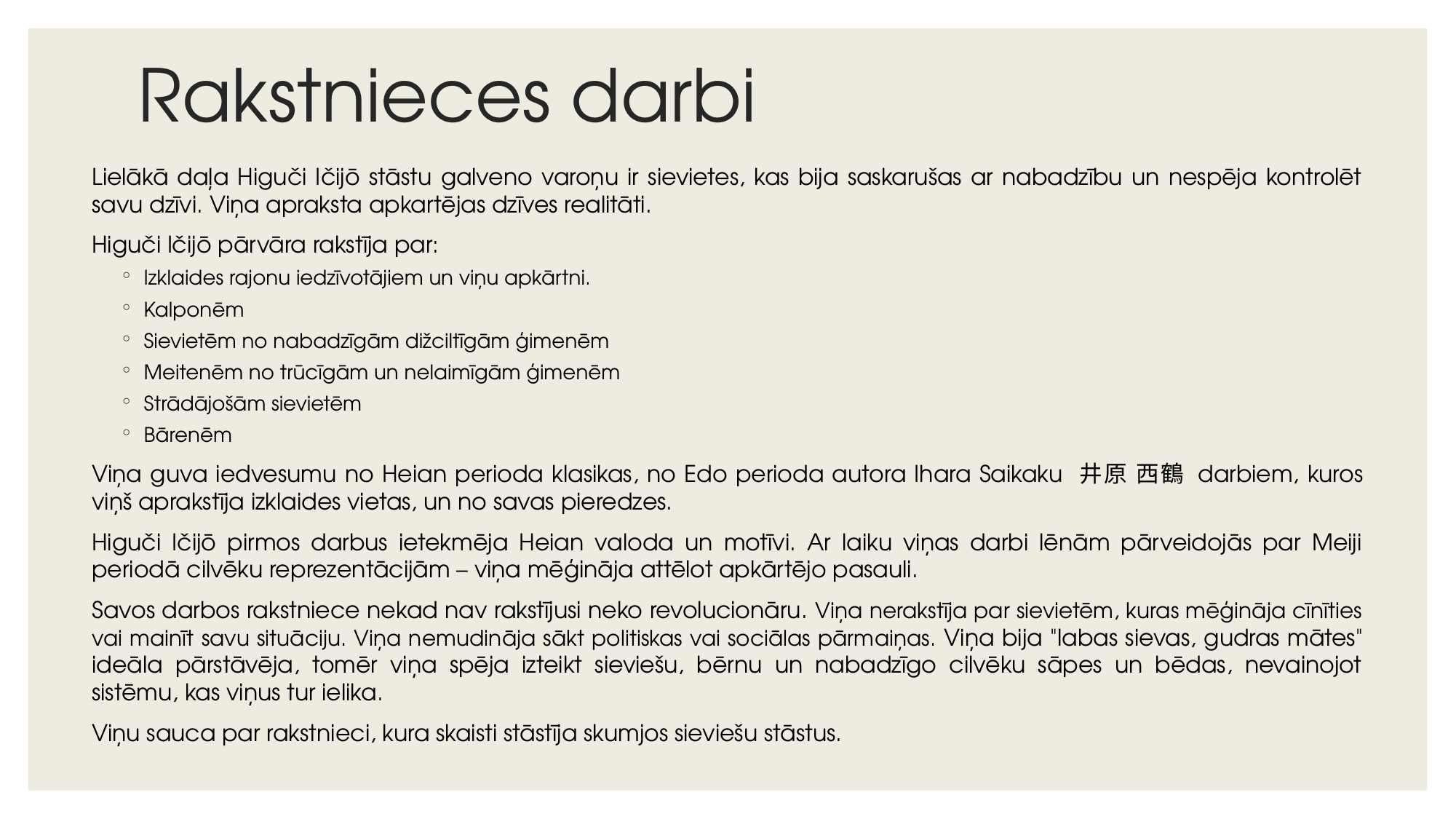

# Rakstnieces darbi
Lielākā daļa Higuči Ičijō stāstu galveno varoņu ir sievietes, kas bija saskarušas ar nabadzību un nespēja kontrolēt savu dzīvi. Viņa apraksta apkartējas dzīves realitāti.
Higuči Ičijō pārvāra rakstīja par:
Izklaides rajonu iedzīvotājiem un viņu apkārtni.
Kalponēm
Sievietēm no nabadzīgām dižciltīgām ģimenēm
Meitenēm no trūcīgām un nelaimīgām ģimenēm
Strādājošām sievietēm
Bārenēm
Viņa guva iedvesumu no Heian perioda klasikas, no Edo perioda autora Ihara Saikaku 井原 西鶴 darbiem, kuros viņš aprakstīja izklaides vietas, un no savas pieredzes.
Higuči Ičijō pirmos darbus ietekmēja Heian valoda un motīvi. Ar laiku viņas darbi lēnām pārveidojās par Meiji periodā cilvēku reprezentācijām – viņa mēģināja attēlot apkārtējo pasauli.
Savos darbos rakstniece nekad nav rakstījusi neko revolucionāru. Viņa nerakstīja par sievietēm, kuras mēģināja cīnīties vai mainīt savu situāciju. Viņa nemudināja sākt politiskas vai sociālas pārmaiņas. Viņa bija "labas sievas, gudras mātes" ideāla pārstāvēja, tomēr viņa spēja izteikt sieviešu, bērnu un nabadzīgo cilvēku sāpes un bēdas, nevainojot sistēmu, kas viņus tur ielika.
Viņu sauca par rakstnieci, kura skaisti stāstīja skumjos sieviešu stāstus.